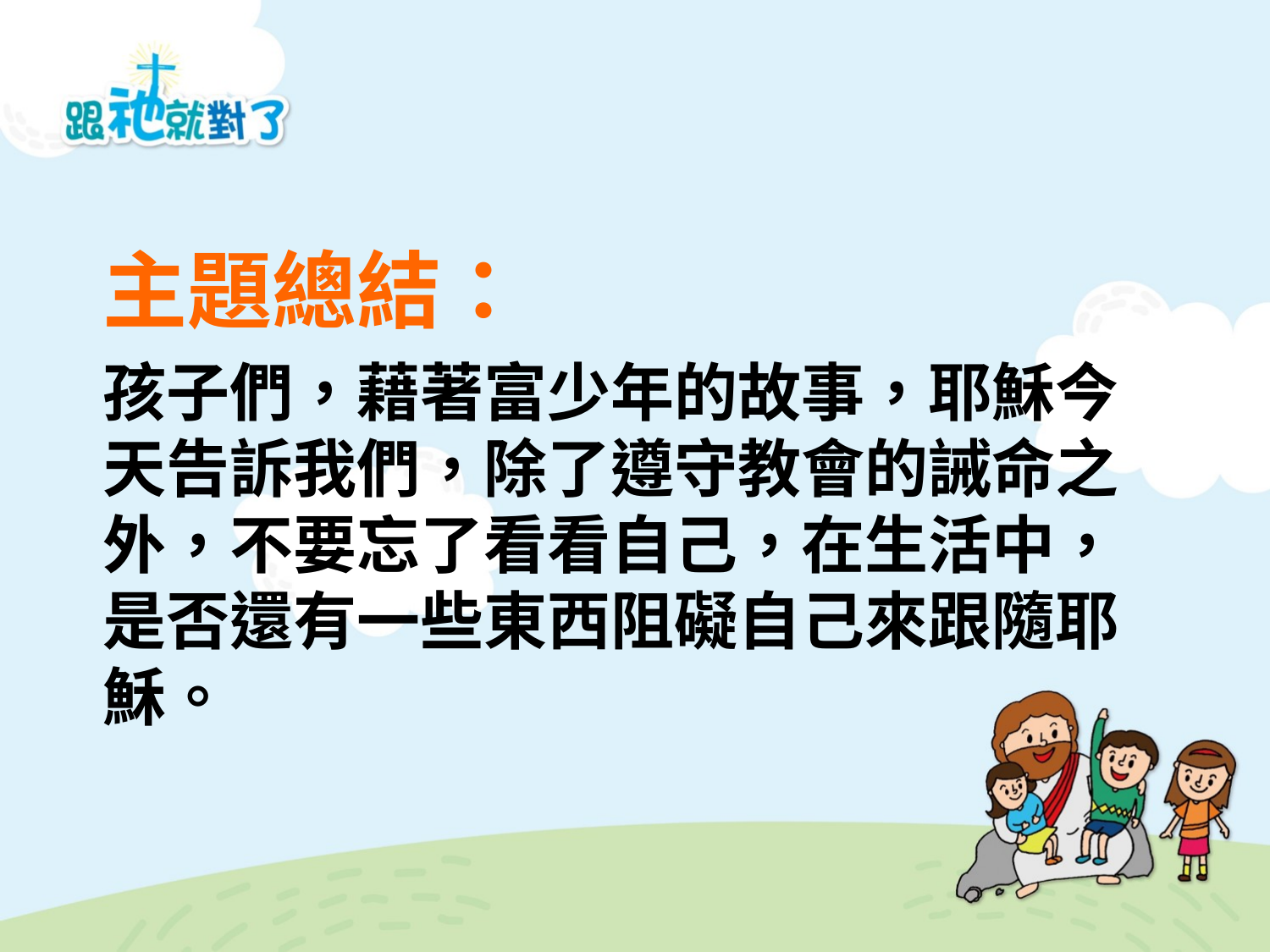

主題總結：
孩子們，藉著富少年的故事，耶穌今天告訴我們，除了遵守教會的誡命之外，不要忘了看看自己，在生活中，是否還有一些東西阻礙自己來跟隨耶穌。